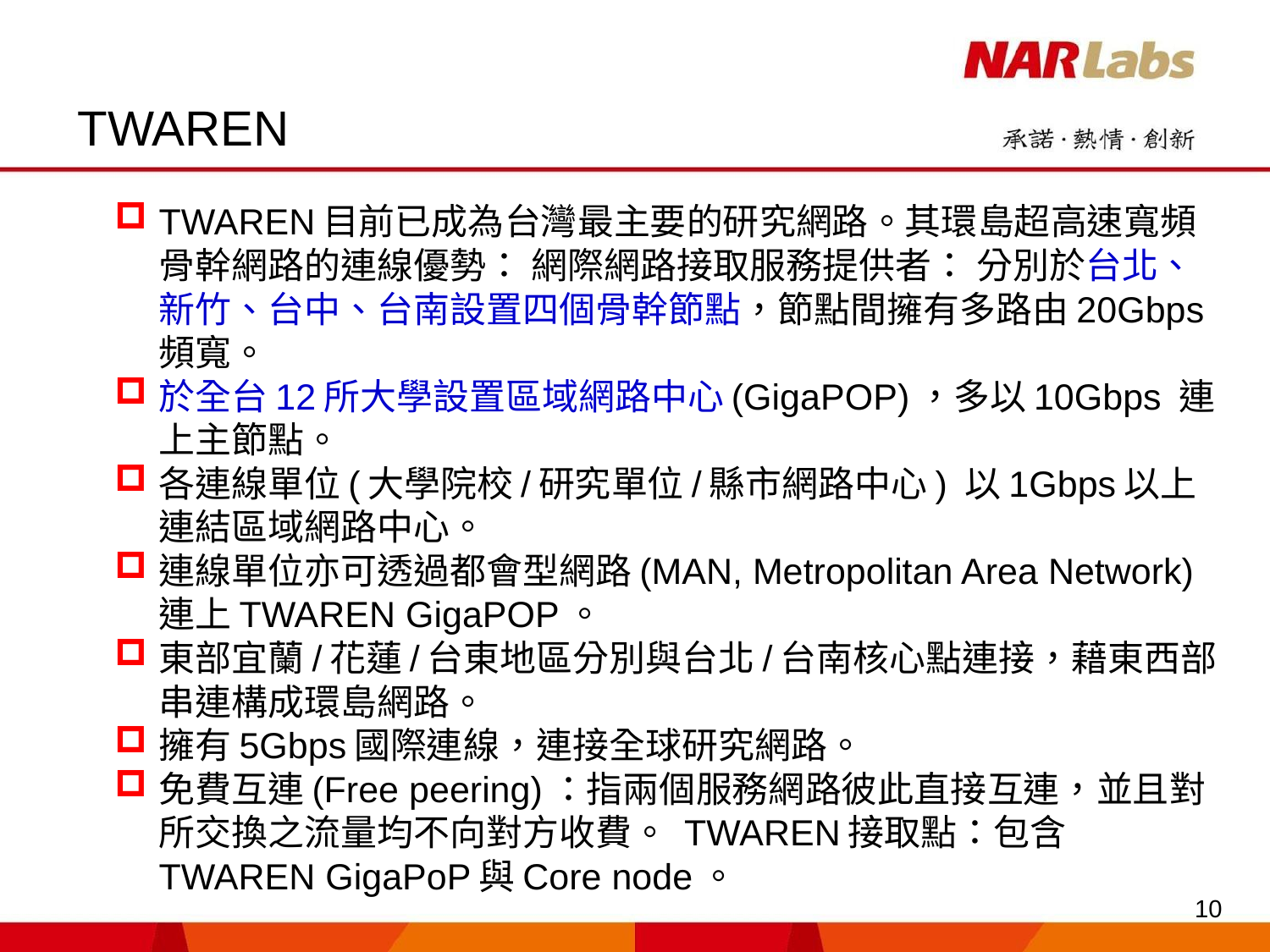

# TWAREN
TWAREN目前已成為台灣最主要的研究網路。其環島超高速寬頻骨幹網路的連線優勢： 網際網路接取服務提供者： 分別於台北、新竹、台中、台南設置四個骨幹節點，節點間擁有多路由20Gbps頻寬。
於全台12所大學設置區域網路中心(GigaPOP)，多以10Gbps 連上主節點。
各連線單位(大學院校/研究單位/縣市網路中心) 以1Gbps以上連結區域網路中心。
連線單位亦可透過都會型網路(MAN, Metropolitan Area Network)連上TWAREN GigaPOP。
東部宜蘭/花蓮/台東地區分別與台北/台南核心點連接，藉東西部串連構成環島網路。
擁有5Gbps國際連線，連接全球研究網路。
免費互連(Free peering)：指兩個服務網路彼此直接互連，並且對所交換之流量均不向對方收費。 TWAREN接取點：包含TWAREN GigaPoP與Core node。
10